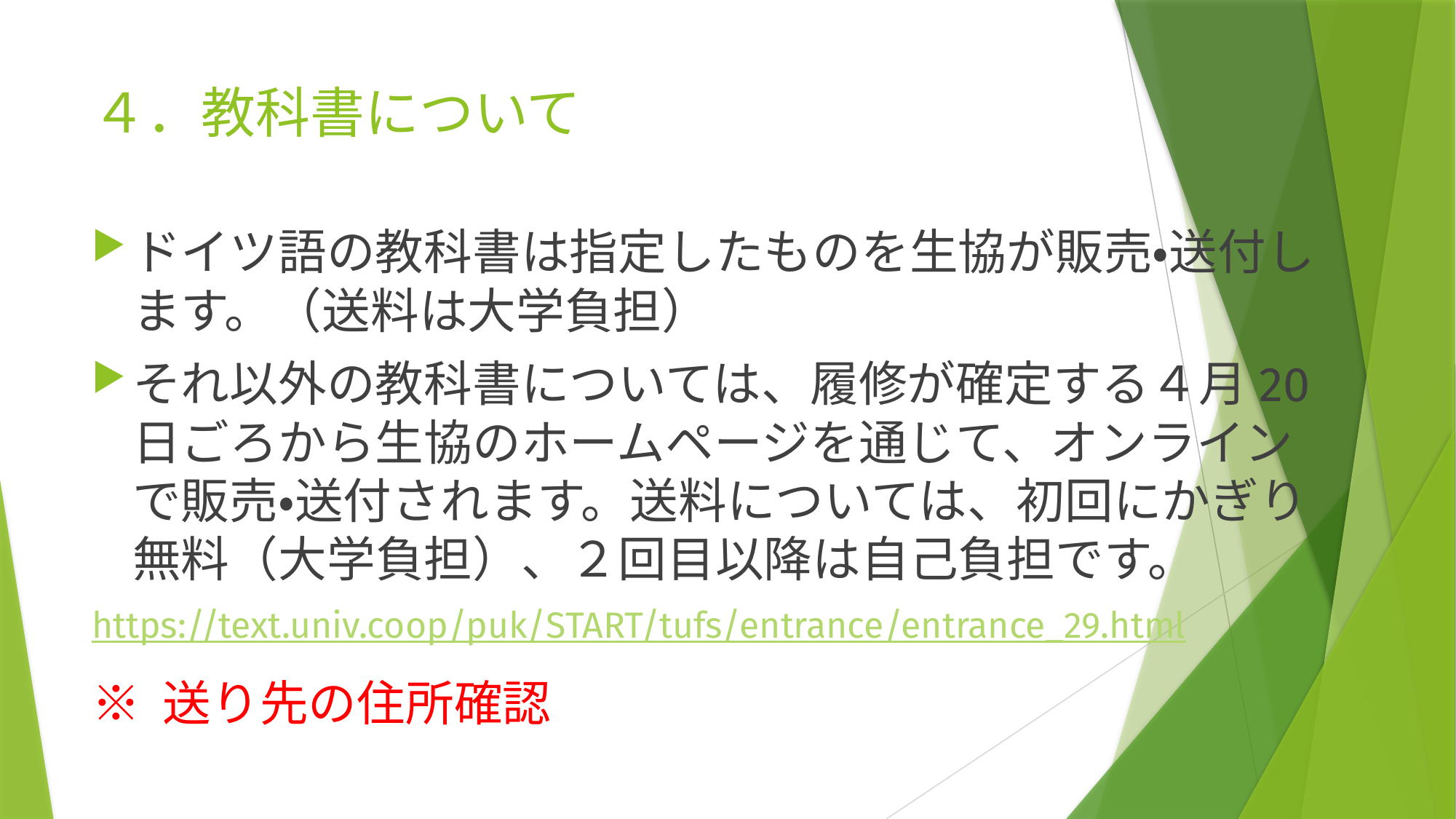

# ４．教科書について
ドイツ語の教科書は指定したものを生協が販売・送付します。（送料は大学負担）
それ以外の教科書については、履修が確定する４月20日ごろから生協のホームページを通じて、オンラインで販売・送付されます。送料については、初回にかぎり無料（大学負担）、２回目以降は自己負担です。
https://text.univ.coop/puk/START/tufs/entrance/entrance_29.html
※ 送り先の住所確認